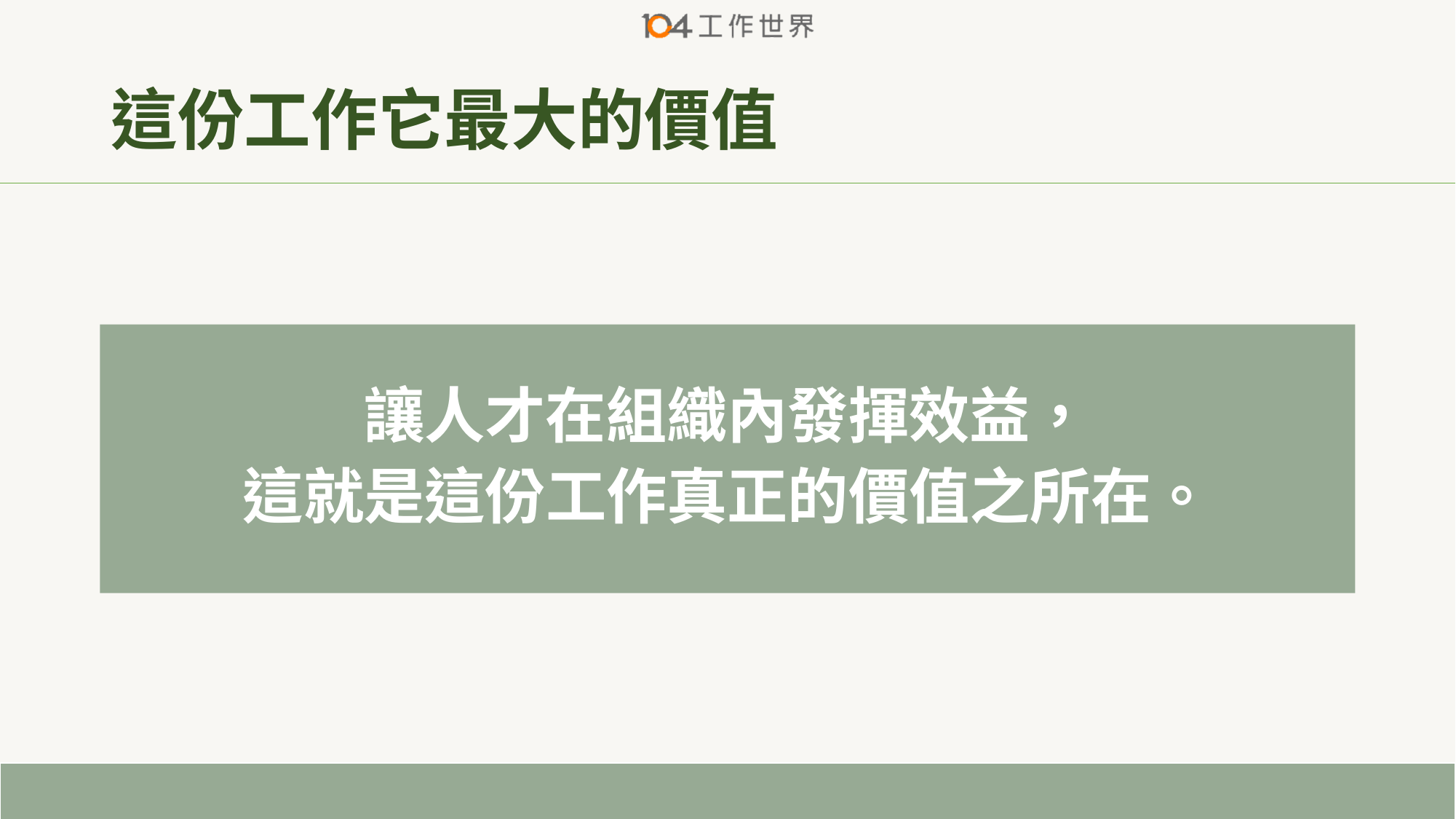

# 這份工作它最大的價值
讓人才在組織內發揮效益，
這就是這份工作真正的價值之所在。